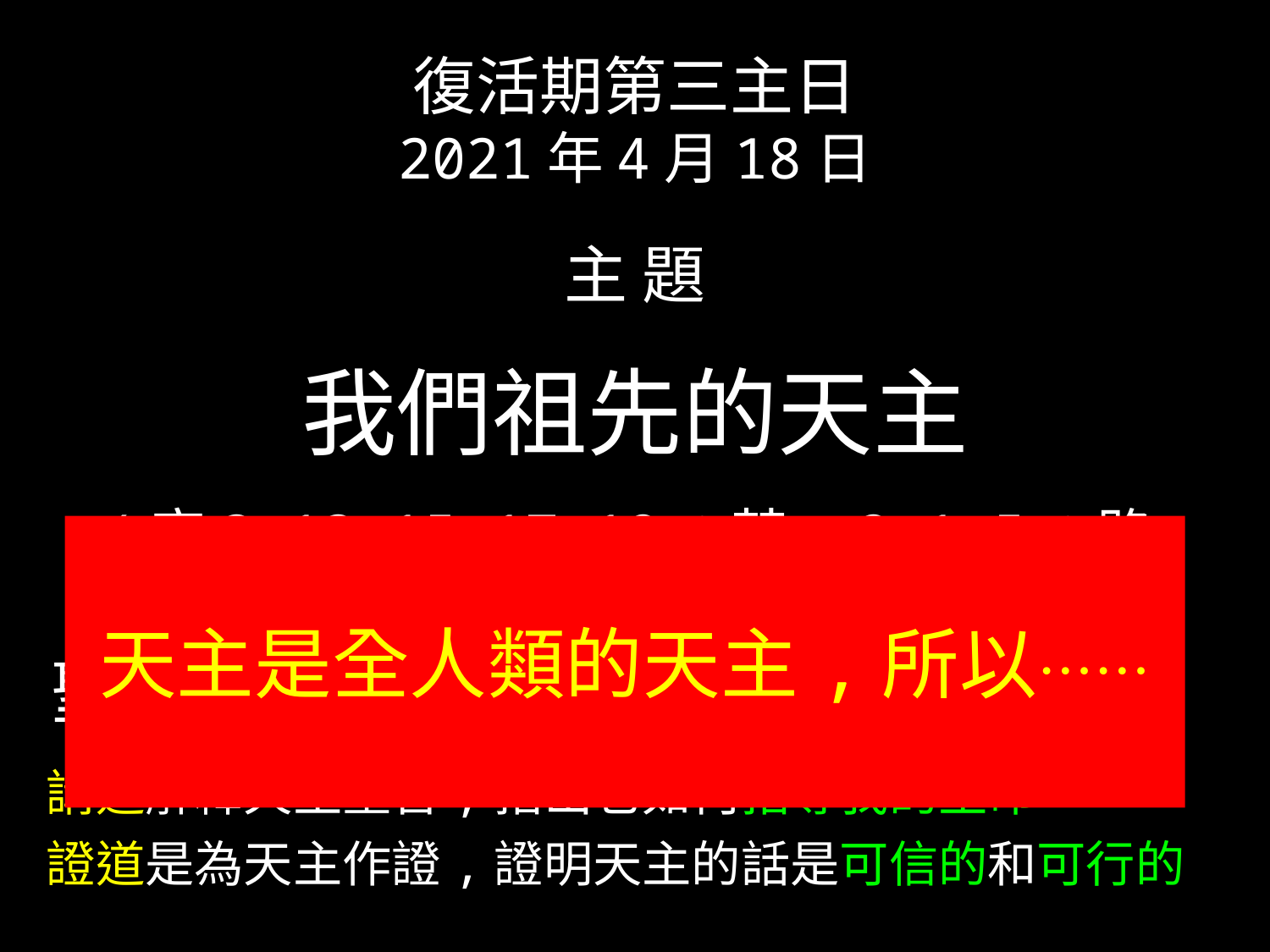

復活期第三主日
2021年4月18日

主 題
我們祖先的天主
(宗3:13-15,17-19；若一2:1-5；路24:33,35-48)
 聖言指導生活；生活印證聖言
  講道解釋天主聖言,指出它如何指導我的生命
  證道是為天主作證,證明天主的話是可信的和可行的

天主是全人類的天主,所以……